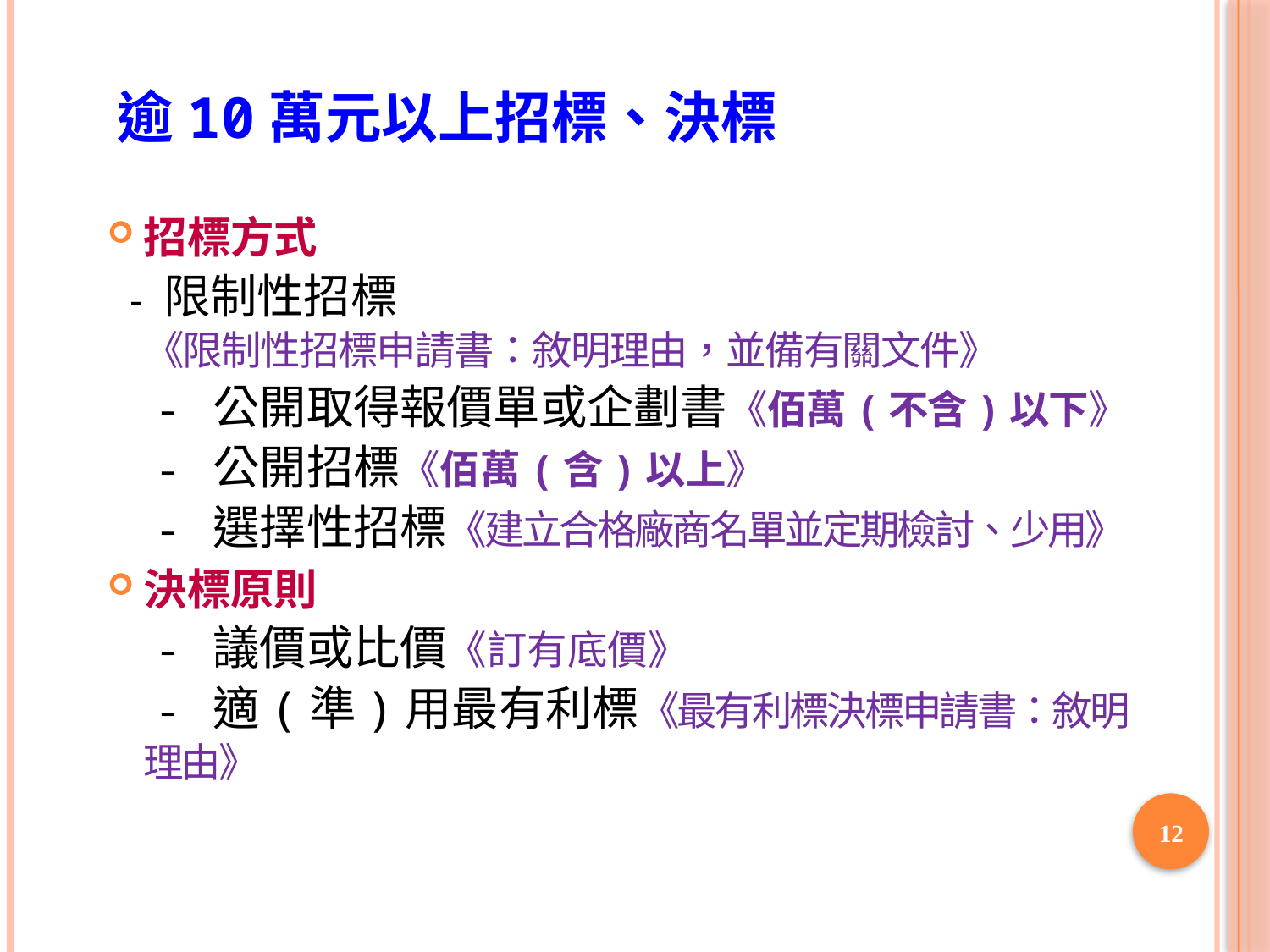

# 逾10萬元以上招標、決標
招標方式
  - 限制性招標
   《限制性招標申請書：敘明理由，並備有關文件》
  - 公開取得報價單或企劃書《佰萬(不含)以下》
  - 公開招標《佰萬(含)以上》
  - 選擇性招標《建立合格廠商名單並定期檢討、少用》
決標原則
  - 議價或比價《訂有底價》
  - 適(準)用最有利標《最有利標決標申請書：敘明理由》
12